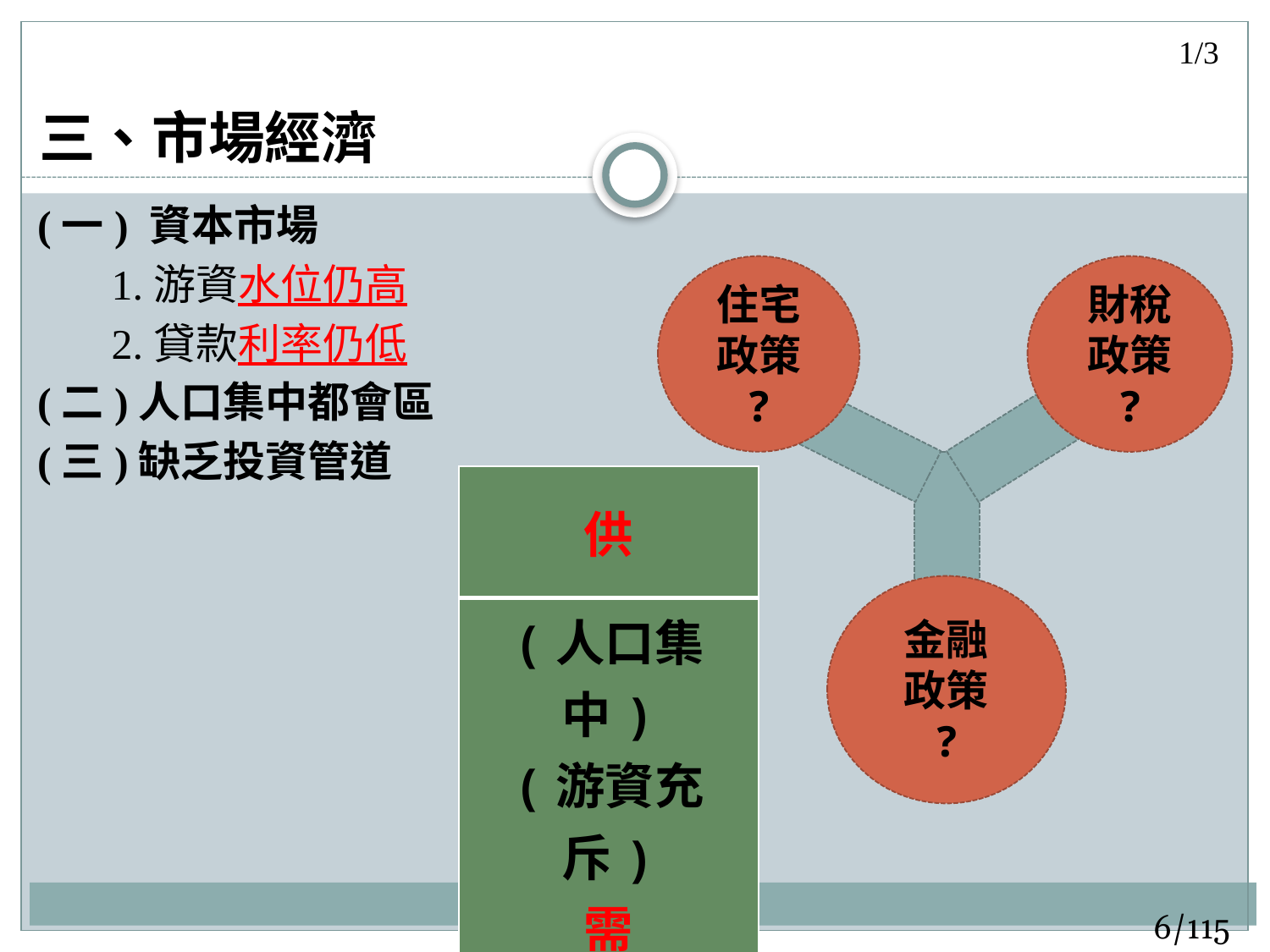

1/3
三、市場經濟
(一) 資本市場
       1.游資水位仍高
       2.貸款利率仍低
(二)人口集中都會區
(三)缺乏投資管道
財稅
政策
?
住宅
政策
?

| 供 |
| --- |
| (人口集中) (游資充斥) 需 |
金融
政策
?